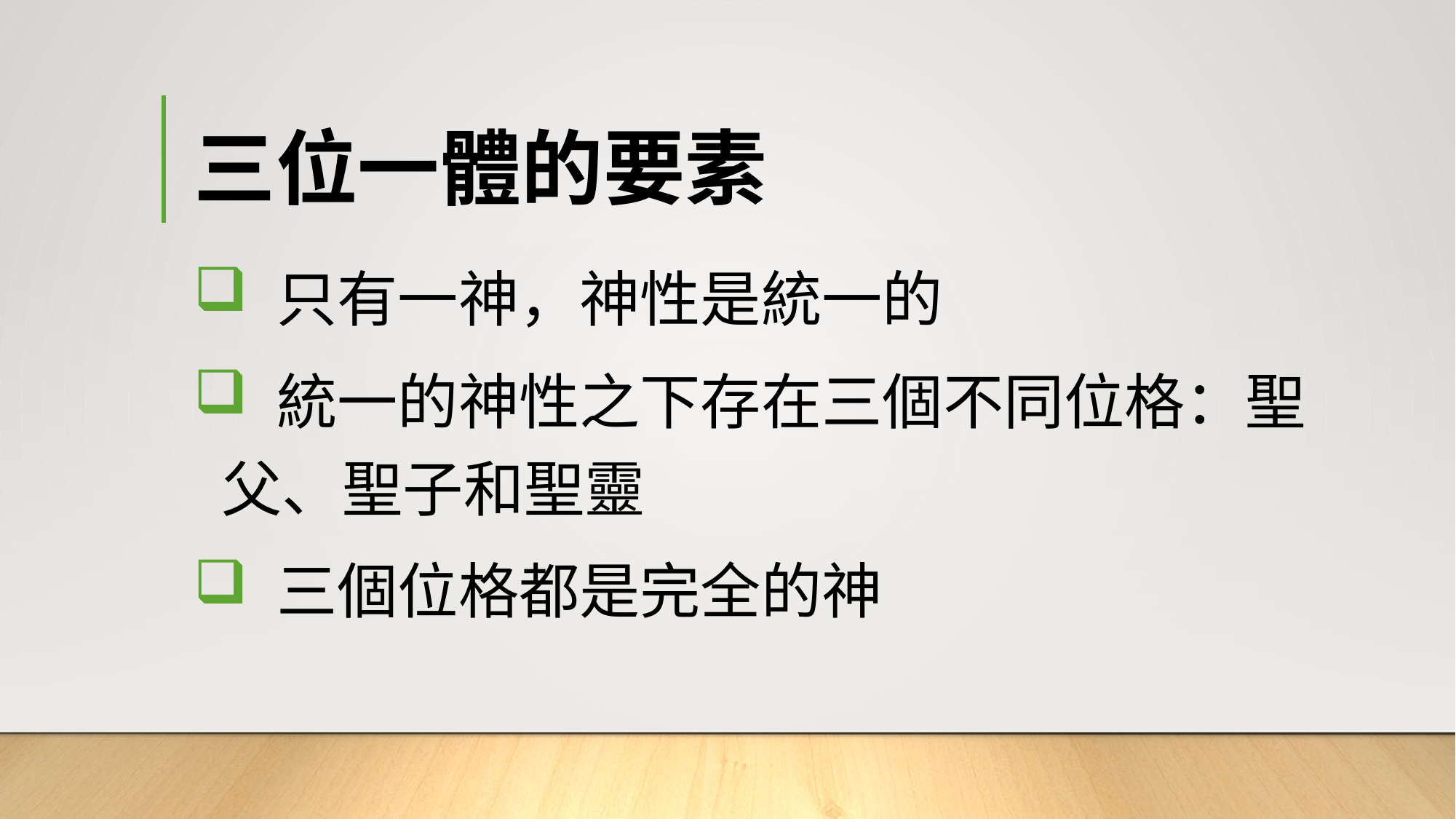

# 三位一體的要素
 只有一神，神性是統一的
 統一的神性之下存在三個不同位格：聖父、聖子和聖靈
 三個位格都是完全的神